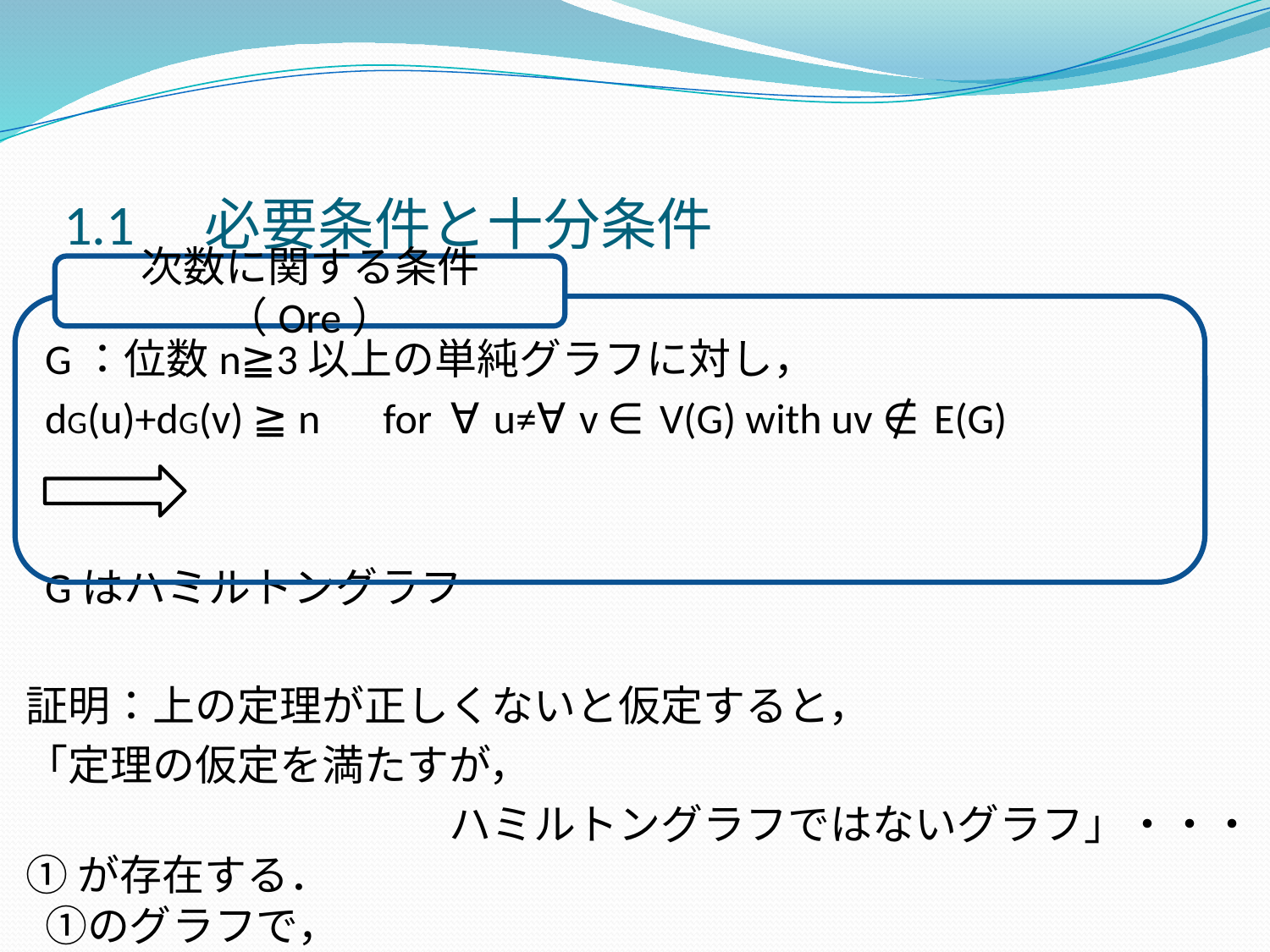

1.1　必要条件と十分条件
次数に関する条件（Ore）

  G：位数n≧3以上の単純グラフに対し，
  dG(u)+dG(v) ≧ n　for  ∀u≠∀v ∈ V(G) with uv ∉ E(G)

  Gはハミルトングラフ

証明：上の定理が正しくないと仮定すると，
「定理の仮定を満たすが，
　　　　　　　　　　ハミルトングラフではないグラフ」・・・① が存在する．
  ①のグラフで，
　辺を追加してしまうと①のグラフではなくなるものをGとする．